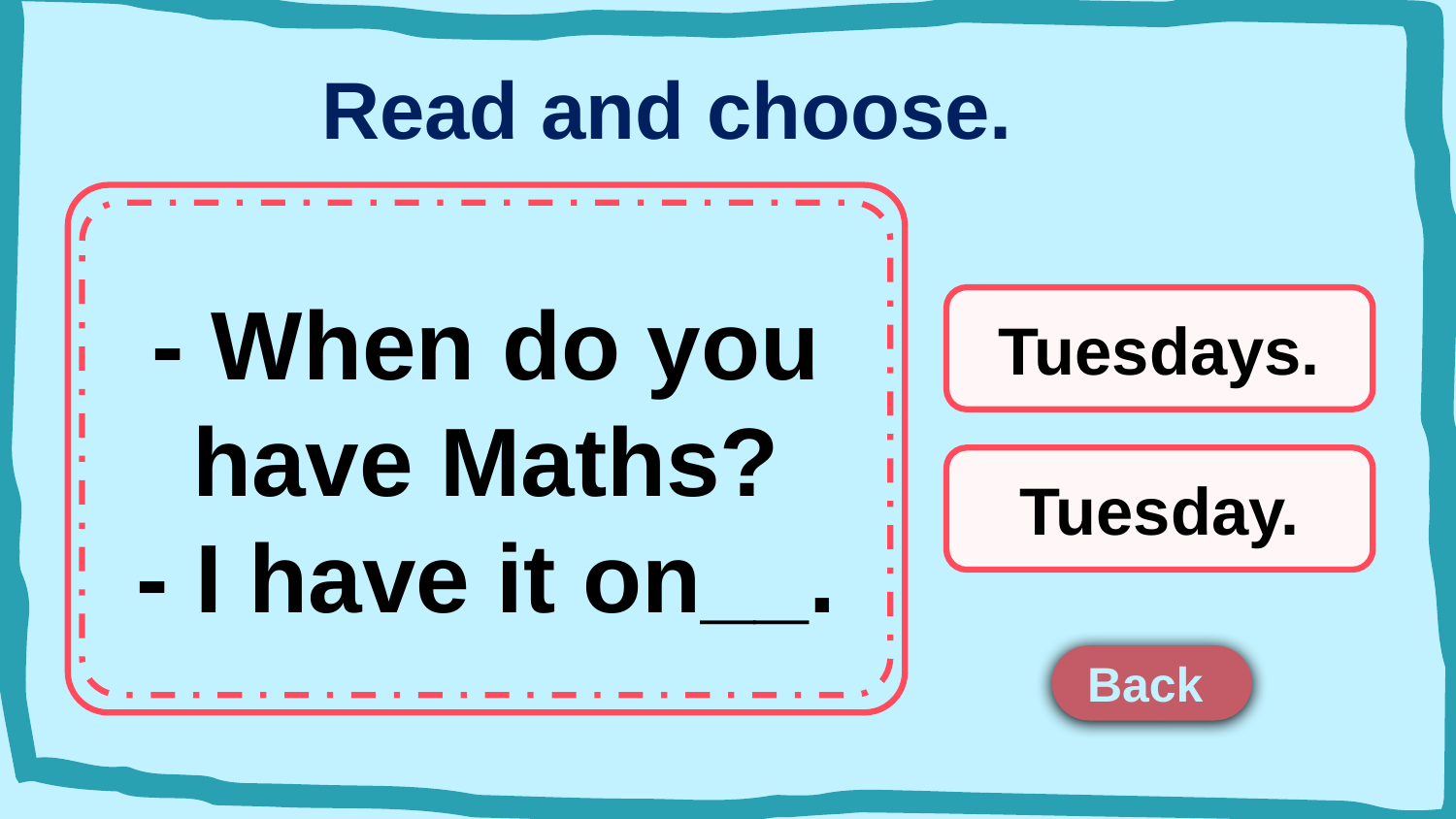

Read and choose.

请替换文字内容，添加相关标题，修改文字内容，也可以直接复制你的内容到此。请替换文字内容，添加相关标题，修改文字内容，也可以直接复制你的内容到此。请替换文字内容，添加相关标题，修改文字内容，也可以直接复制你的内容到此。
Tuesdays.
- When do you have Maths?
- I have it on__.
Tuesday.
Back